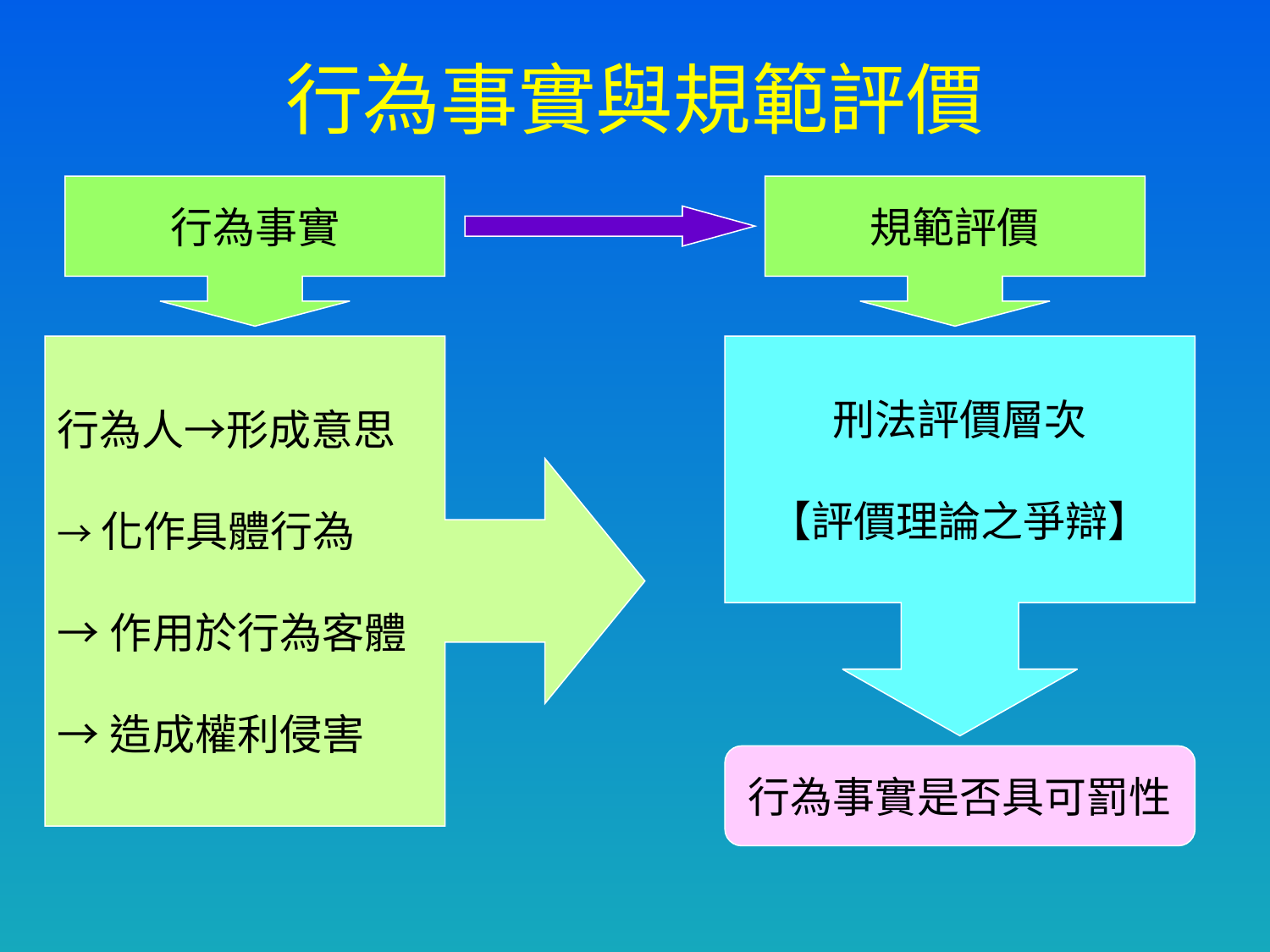

# 行為事實與規範評價
行為事實
規範評價

行為人→形成意思

→化作具體行為

→作用於行為客體

→造成權利侵害
刑法評價層次

【評價理論之爭辯】
行為事實是否具可罰性